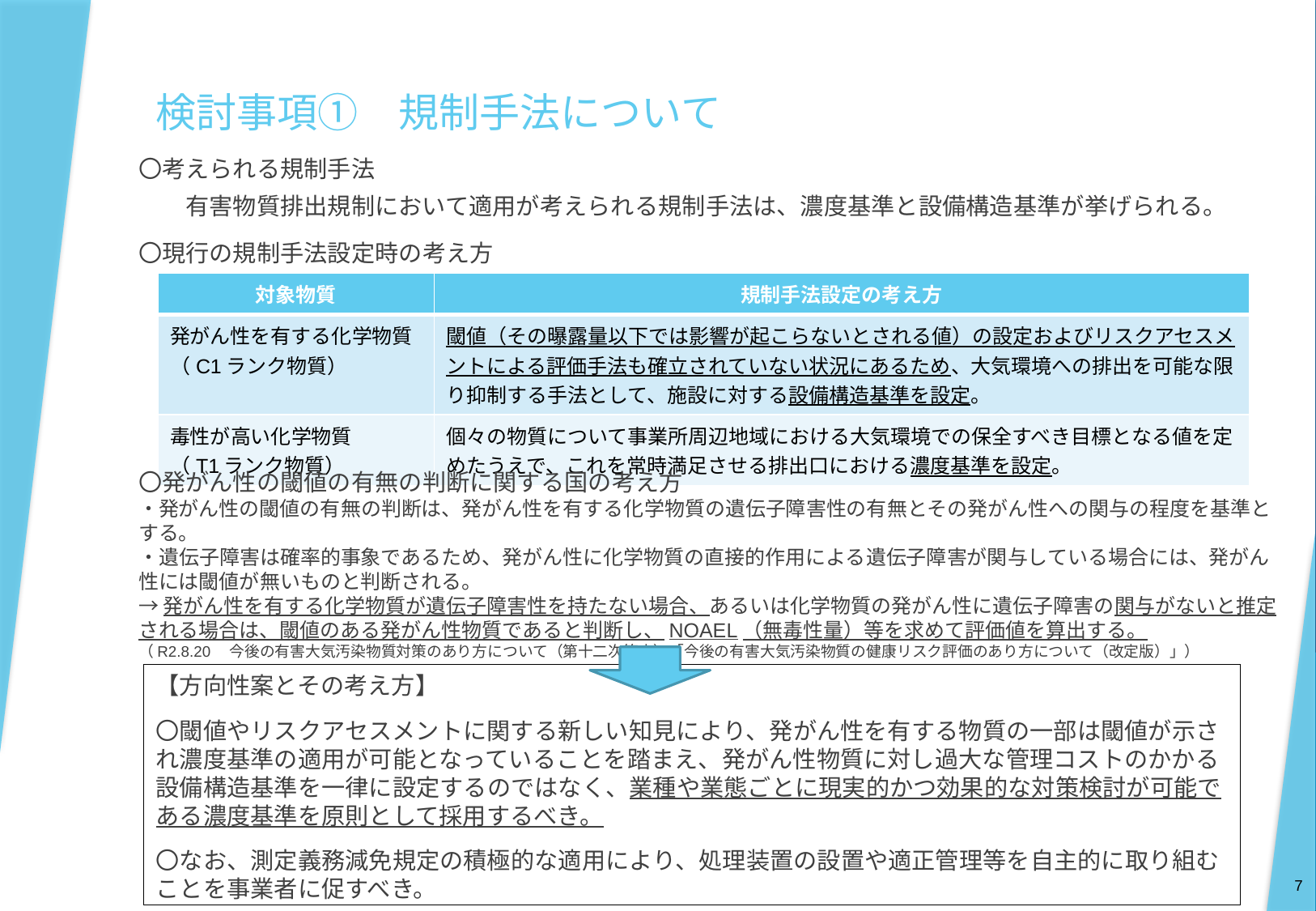

# 検討事項①　規制手法について
〇考えられる規制手法
　　有害物質排出規制において適用が考えられる規制手法は、濃度基準と設備構造基準が挙げられる。
〇現行の規制手法設定時の考え方
| 対象物質 | 規制手法設定の考え方 |
| --- | --- |
| 発がん性を有する化学物質 （C1ランク物質） | 閾値（その曝露量以下では影響が起こらないとされる値）の設定およびリスクアセスメントによる評価手法も確立されていない状況にあるため、大気環境への排出を可能な限り抑制する手法として、施設に対する設備構造基準を設定。 |
| 毒性が高い化学物質 （T1ランク物質） | 個々の物質について事業所周辺地域における大気環境での保全すべき目標となる値を定めたうえで、これを常時満足させる排出口における濃度基準を設定。 |
〇発がん性の閾値の有無の判断に関する国の考え方
・発がん性の閾値の有無の判断は、発がん性を有する化学物質の遺伝子障害性の有無とその発がん性への関与の程度を基準とする。
・遺伝子障害は確率的事象であるため、発がん性に化学物質の直接的作用による遺伝子障害が関与している場合には、発がん性には閾値が無いものと判断される。
→発がん性を有する化学物質が遺伝子障害性を持たない場合、あるいは化学物質の発がん性に遺伝子障害の関与がないと推定される場合は、閾値のある発がん性物質であると判断し、NOAEL（無毒性量）等を求めて評価値を算出する。
（R2.8.20　今後の有害大気汚染物質対策のあり方について（第十二次答申）「今後の有害大気汚染物質の健康リスク評価のあり方について（改定版）」）

【方向性案とその考え方】
〇閾値やリスクアセスメントに関する新しい知見により、発がん性を有する物質の一部は閾値が示され濃度基準の適用が可能となっていることを踏まえ、発がん性物質に対し過大な管理コストのかかる設備構造基準を一律に設定するのではなく、業種や業態ごとに現実的かつ効果的な対策検討が可能である濃度基準を原則として採用するべき。
〇なお、測定義務減免規定の積極的な適用により、処理装置の設置や適正管理等を自主的に取り組むことを事業者に促すべき。
7